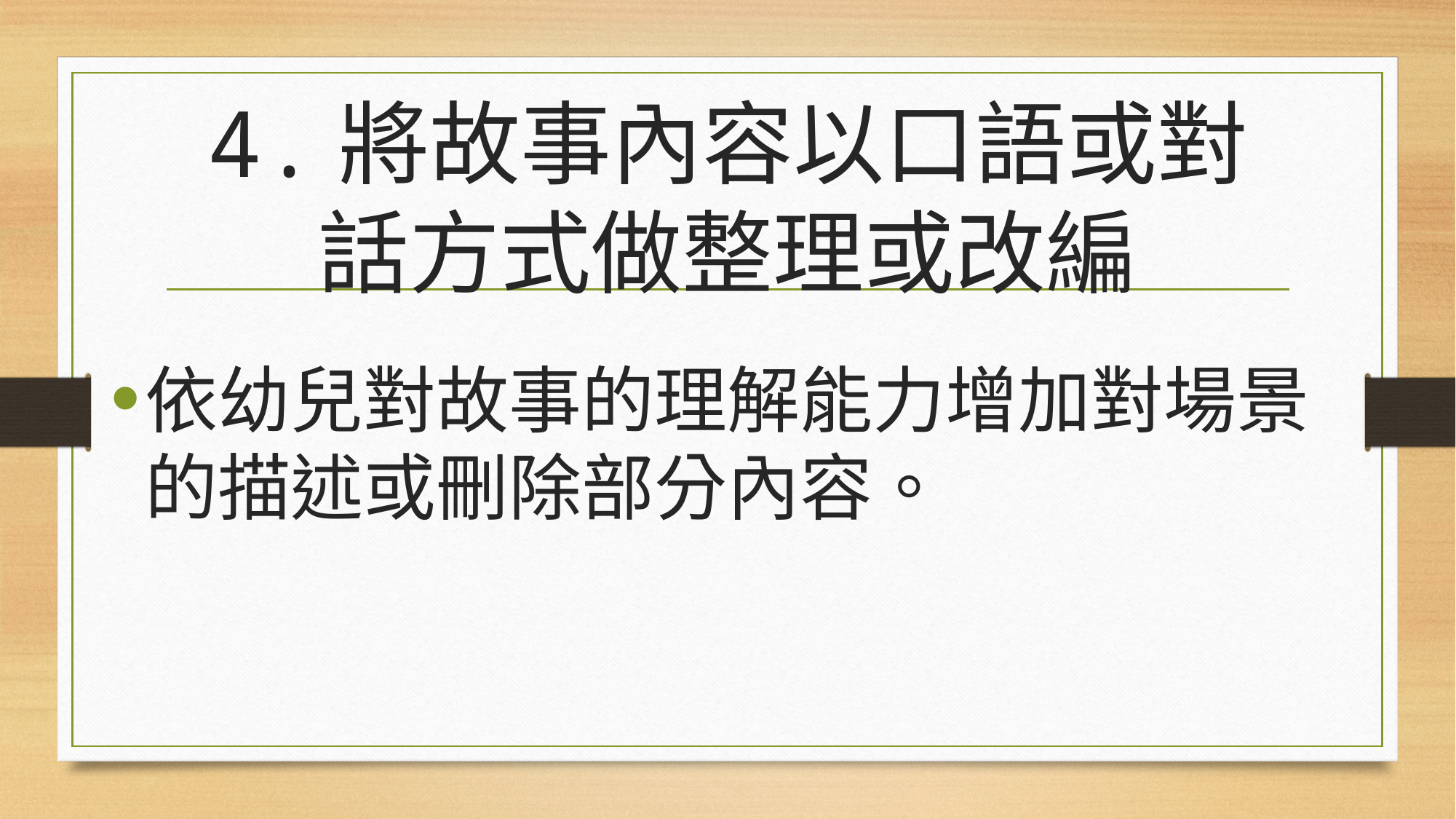

# 4.將故事內容以口語或對話方式做整理或改編
依幼兒對故事的理解能力增加對場景的描述或刪除部分內容。